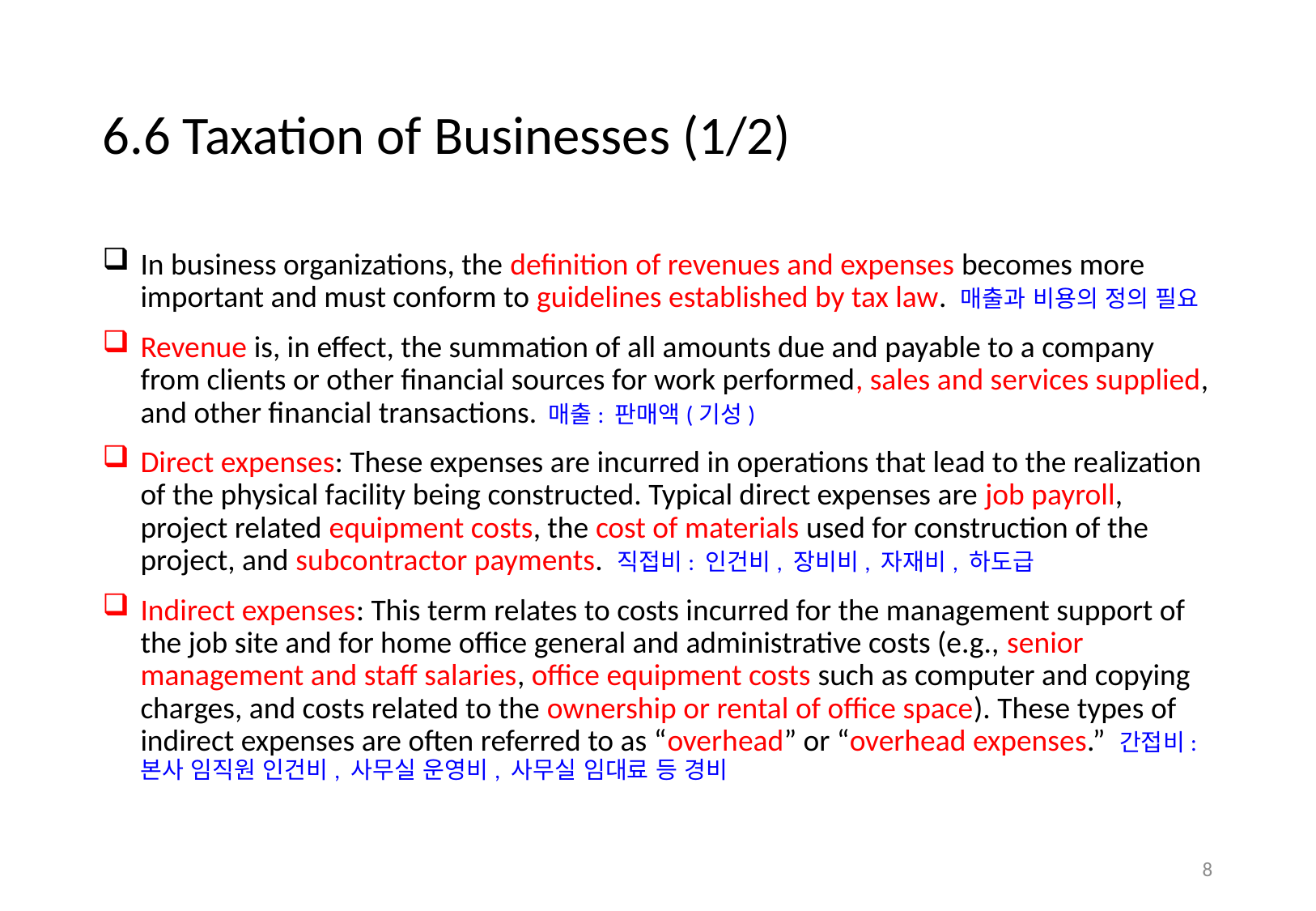

# 6.6 Taxation of Businesses (1/2)
In business organizations, the definition of revenues and expenses becomes more important and must conform to guidelines established by tax law. 매출과 비용의 정의 필요
Revenue is, in effect, the summation of all amounts due and payable to a company from clients or other financial sources for work performed, sales and services supplied, and other financial transactions. 매출: 판매액(기성)
Direct expenses: These expenses are incurred in operations that lead to the realization of the physical facility being constructed. Typical direct expenses are job payroll, project related equipment costs, the cost of materials used for construction of the project, and subcontractor payments. 직접비: 인건비, 장비비, 자재비, 하도급
Indirect expenses: This term relates to costs incurred for the management support of the job site and for home office general and administrative costs (e.g., senior management and staff salaries, office equipment costs such as computer and copying charges, and costs related to the ownership or rental of office space). These types of indirect expenses are often referred to as “overhead” or “overhead expenses.” 간접비: 본사 임직원 인건비, 사무실 운영비, 사무실 임대료 등 경비
8